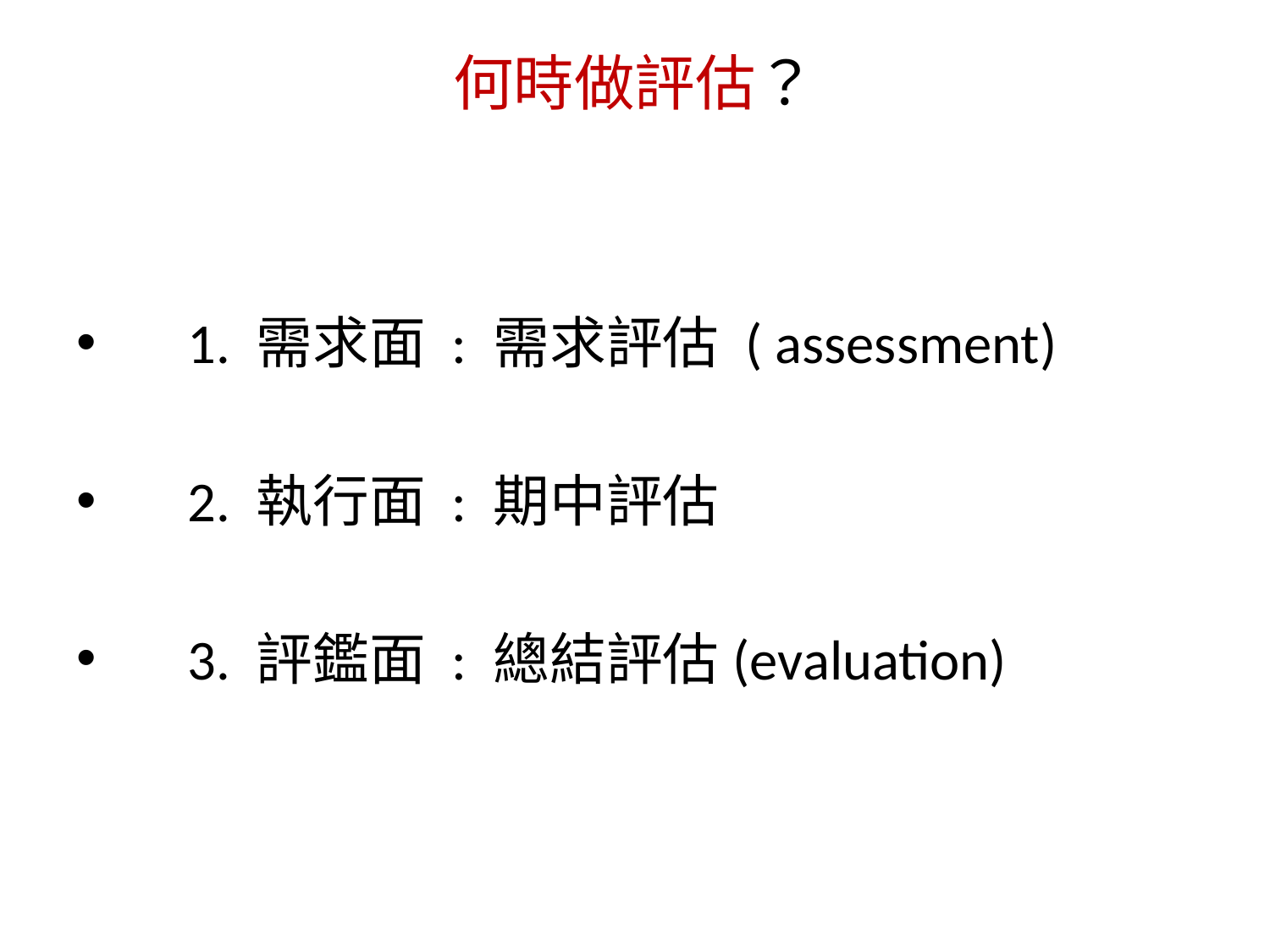

# 何時做評估？

     1. 需求面 : 需求評估 ( assessment)

     2. 執行面 : 期中評估

     3. 評鑑面 : 總結評估(evaluation)